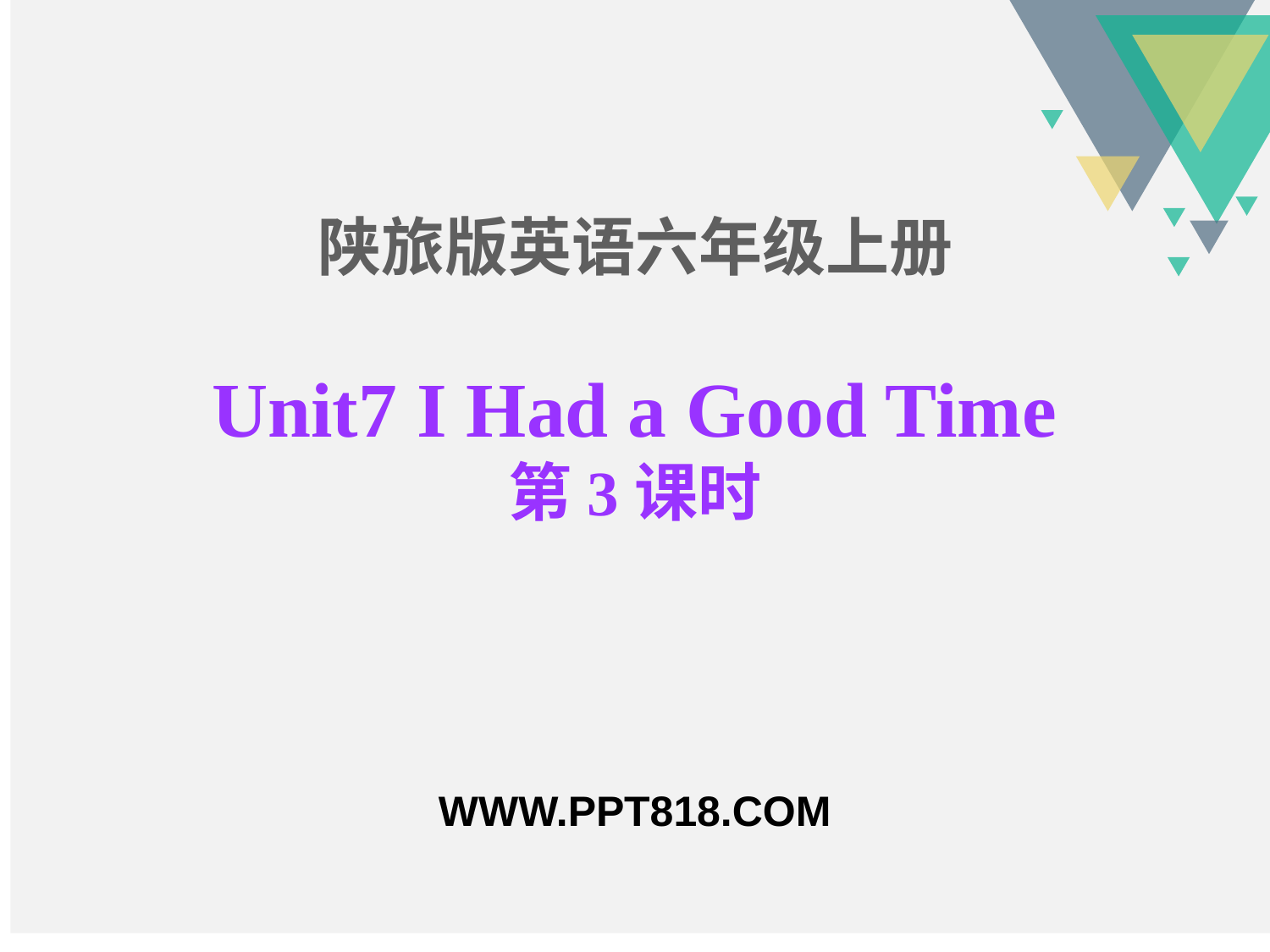

陕旅版英语六年级上册

Unit7 I Had a Good Time
第3课时
WWW.PPT818.COM